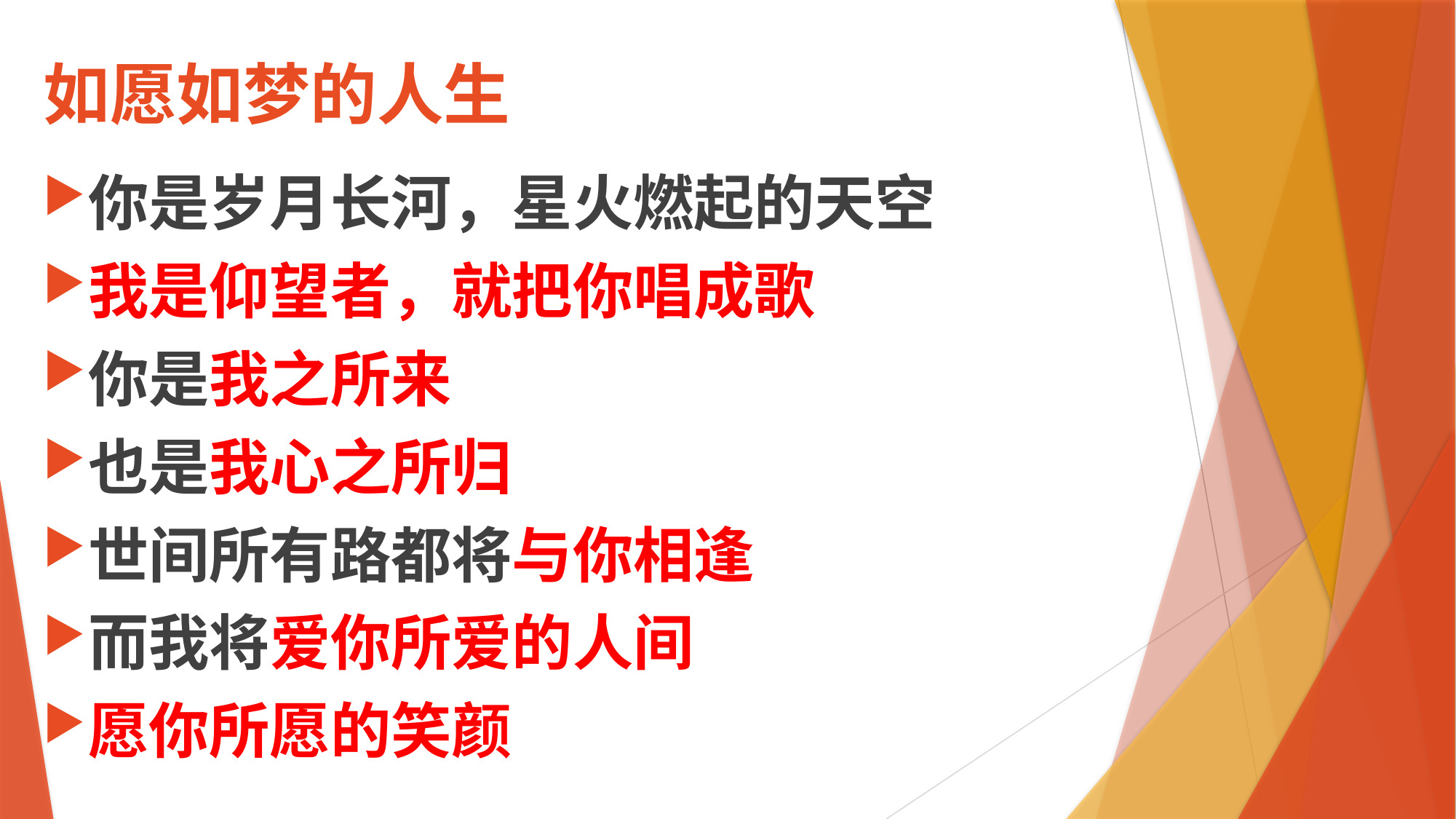

# 如愿如梦的人生
你是岁月长河，星火燃起的天空
我是仰望者，就把你唱成歌
你是我之所来
也是我心之所归
世间所有路都将与你相逢
而我将爱你所爱的人间
愿你所愿的笑颜